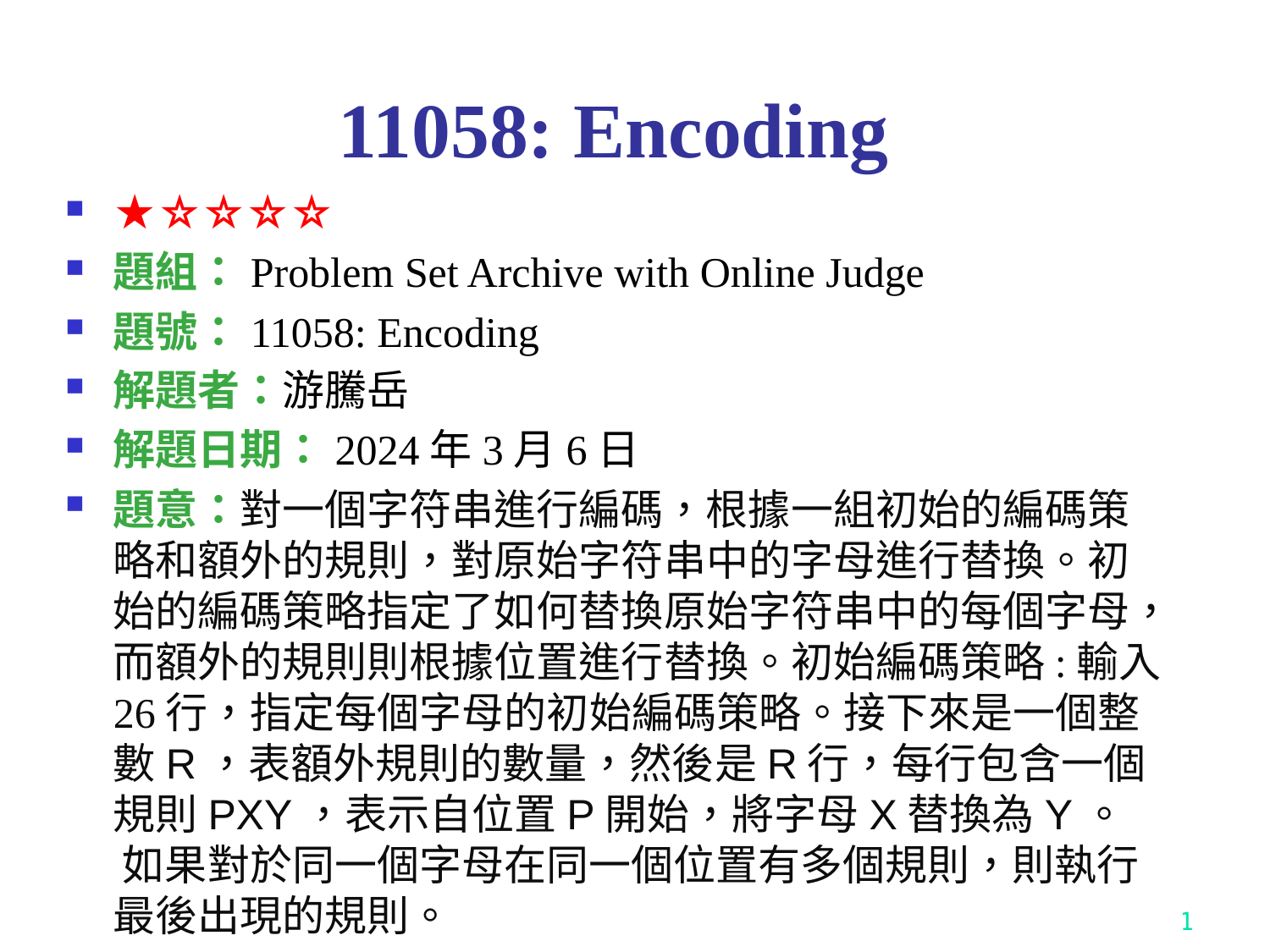

# 11058: Encoding
★☆☆☆☆
題組：Problem Set Archive with Online Judge
題號：11058: Encoding
解題者：游騰岳
解題日期：2024年3月6日
題意：對一個字符串進行編碼，根據一組初始的編碼策略和額外的規則，對原始字符串中的字母進行替換。初始的編碼策略指定了如何替換原始字符串中的每個字母，而額外的規則則根據位置進行替換。初始編碼策略:輸入26行，指定每個字母的初始編碼策略。接下來是一個整數R，表額外規則的數量，然後是R行，每行包含一個規則PXY，表示自位置P開始，將字母X替換為Y。	     如果對於同一個字母在同一個位置有多個規則，則執行最後出現的規則。

1